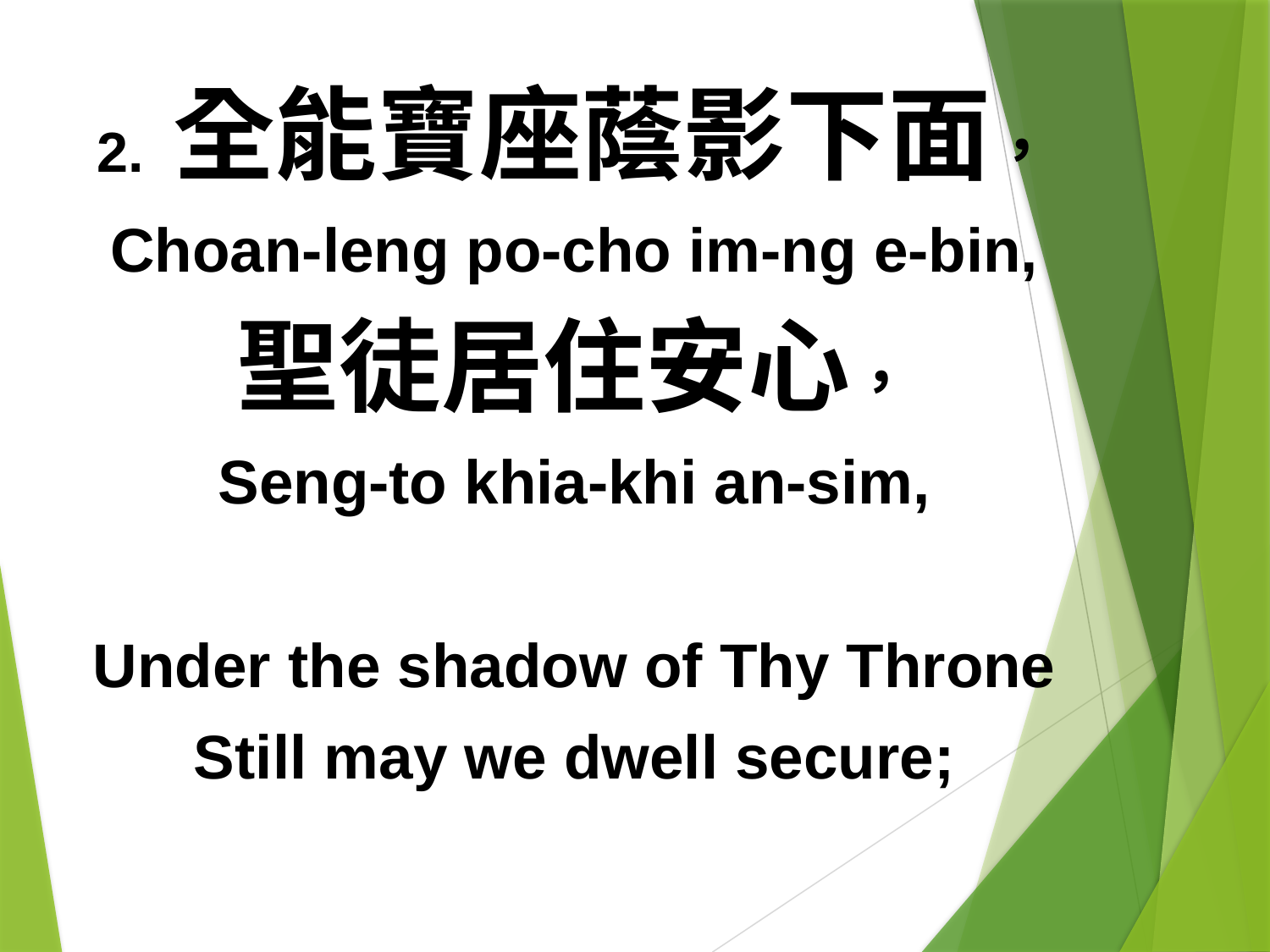

2. 全能寶座蔭影下面，
Choan-leng po-cho im-ng e-bin,
聖徒居住安心，
Seng-to khia-khi an-sim,

Under the shadow of Thy Throne
Still may we dwell secure;